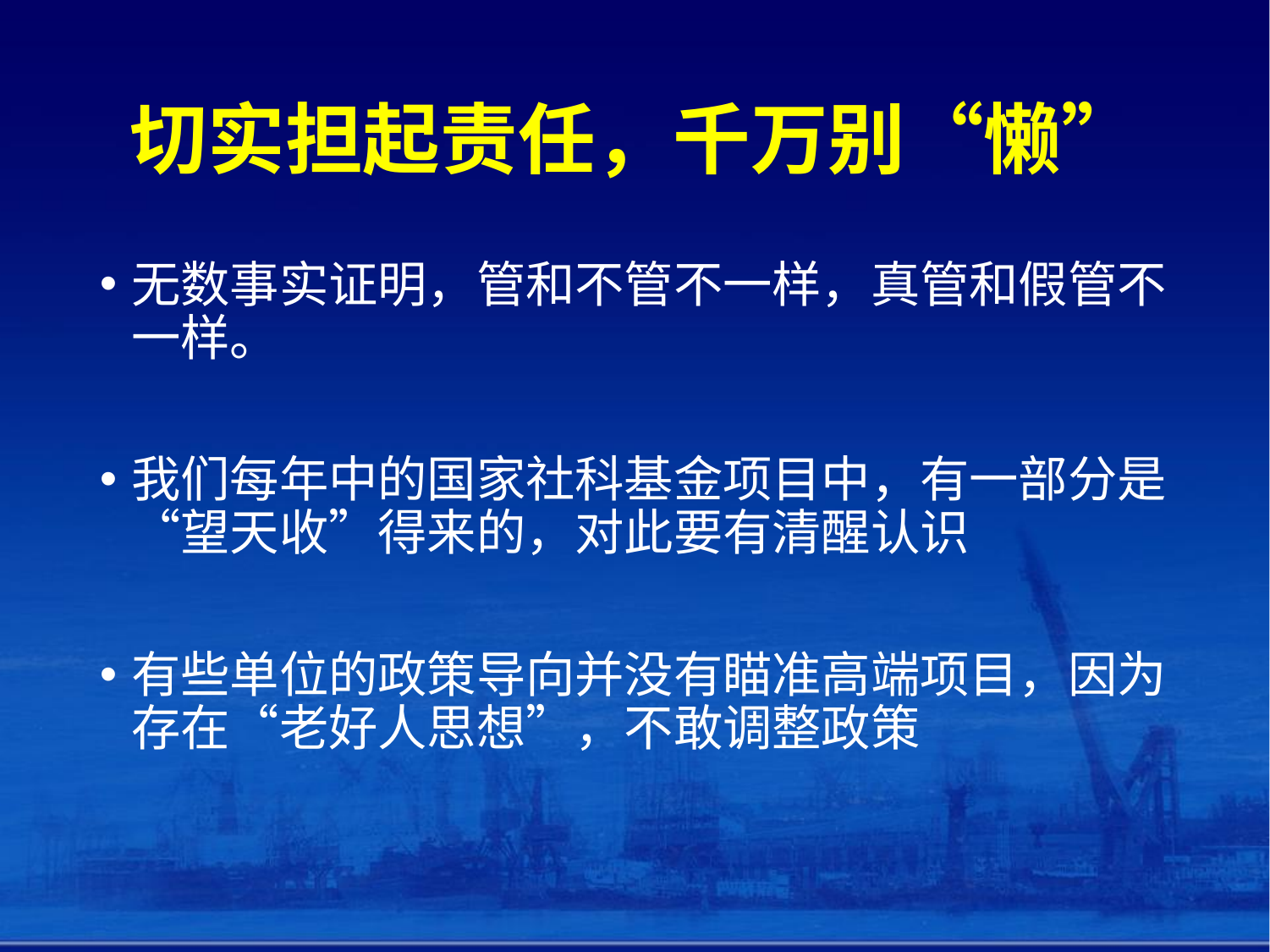

# 切实担起责任，千万别“懒”
无数事实证明，管和不管不一样，真管和假管不一样。

我们每年中的国家社科基金项目中，有一部分是“望天收”得来的，对此要有清醒认识

有些单位的政策导向并没有瞄准高端项目，因为存在“老好人思想”，不敢调整政策